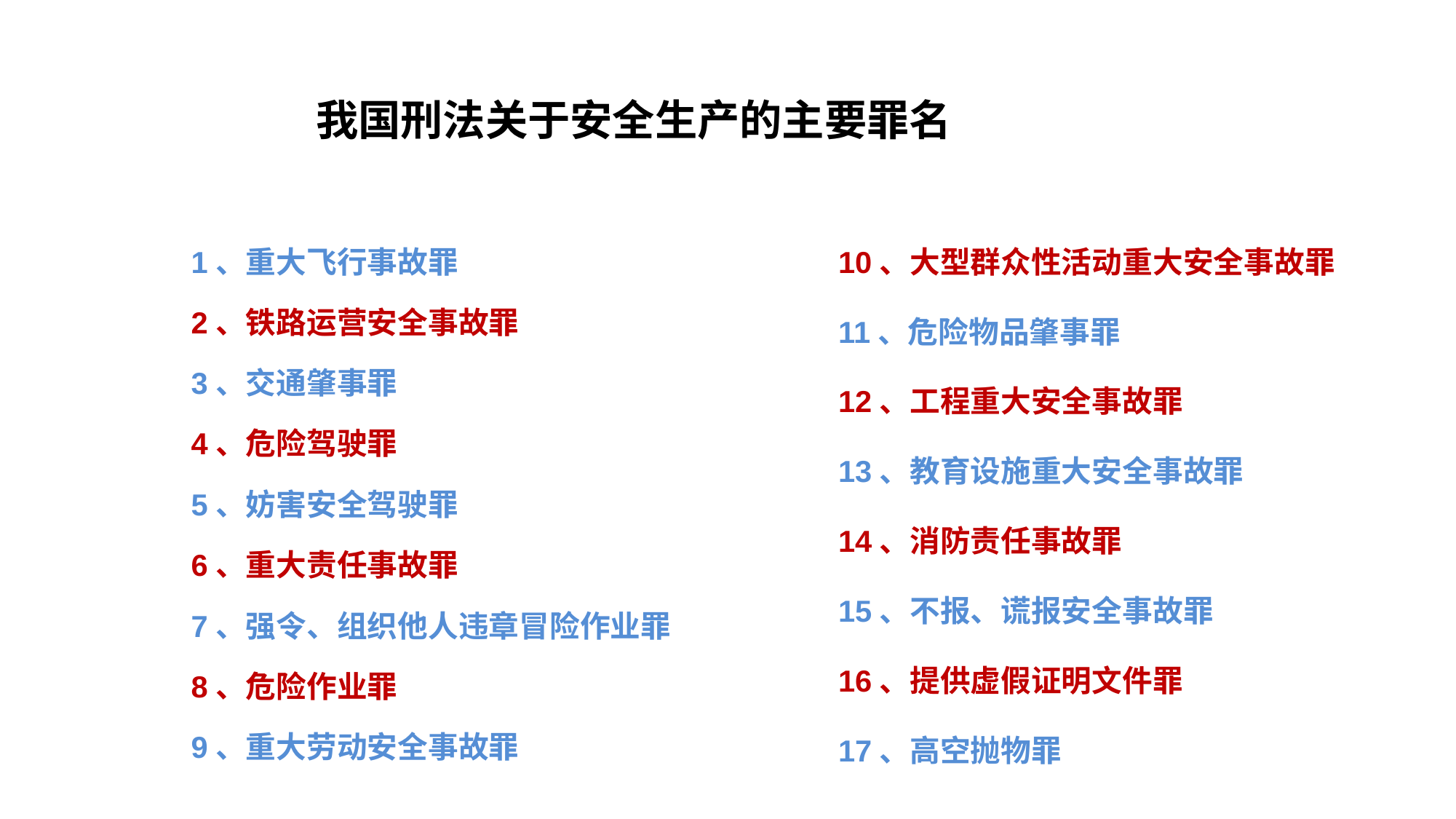

扩展了解
# 我国刑法关于安全生产的主要罪名
1、重大飞行事故罪
2、铁路运营安全事故罪
3、交通肇事罪
4、危险驾驶罪
5、妨害安全驾驶罪
6、重大责任事故罪
7、强令、组织他人违章冒险作业罪
8、危险作业罪
9、重大劳动安全事故罪
10、大型群众性活动重大安全事故罪
11、危险物品肇事罪
12、工程重大安全事故罪
13、教育设施重大安全事故罪
14、消防责任事故罪
15、不报、谎报安全事故罪
16、提供虚假证明文件罪
17、高空抛物罪